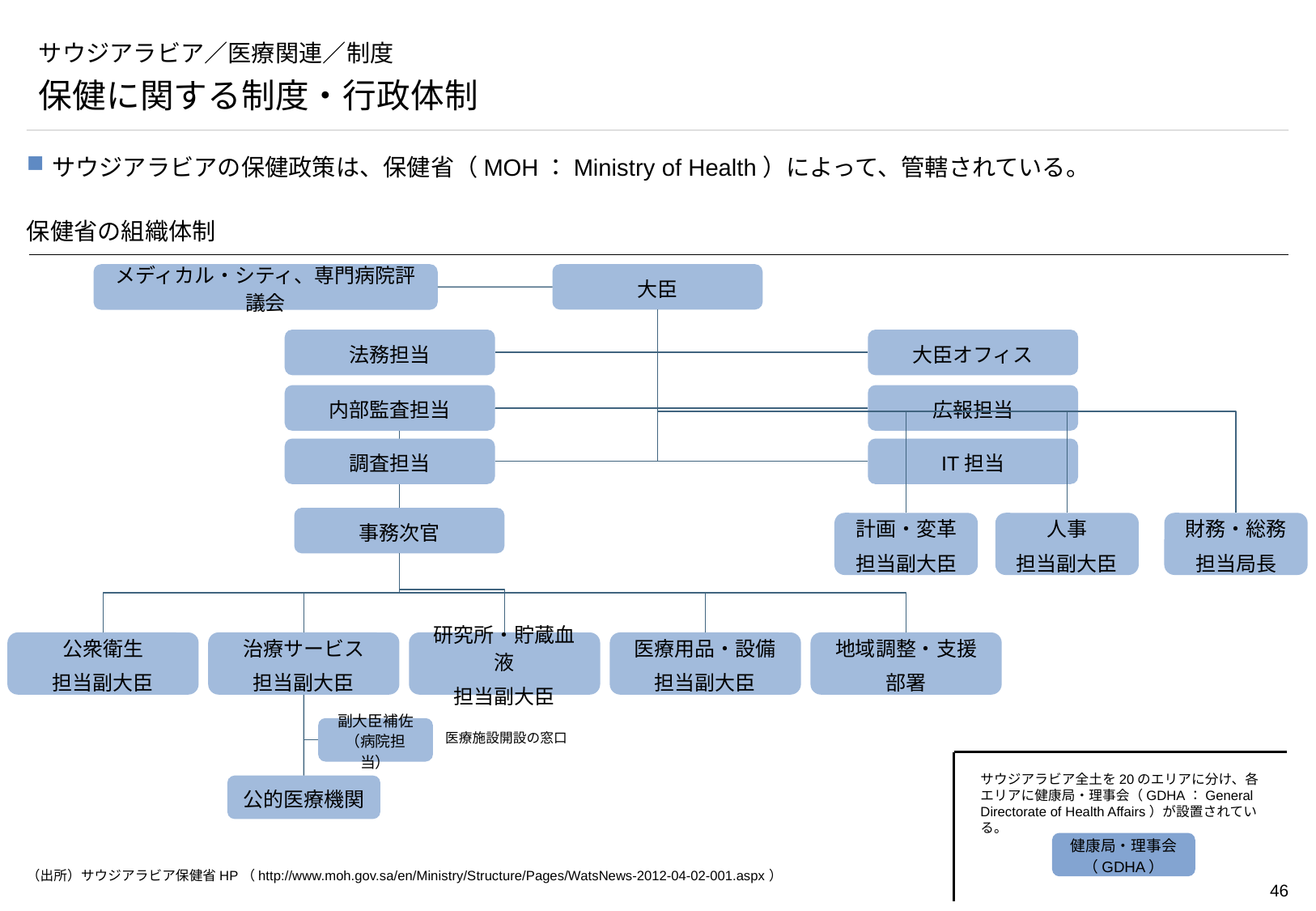

# サウジアラビア／医療関連／制度
保健に関する制度・行政体制
サウジアラビアの保健政策は、保健省（MOH：Ministry of Health）によって、管轄されている。
保健省の組織体制
メディカル・シティ、専門病院評議会
大臣
法務担当
大臣オフィス
内部監査担当
広報担当
調査担当
IT担当
事務次官
計画・変革
担当副大臣
人事
担当副大臣
財務・総務
担当局長
公衆衛生
担当副大臣
治療サービス
担当副大臣
研究所・貯蔵血液
担当副大臣
医療用品・設備
担当副大臣
地域調整・支援
部署
副大臣補佐（病院担当）
医療施設開設の窓口
サウジアラビア全土を20のエリアに分け、各エリアに健康局・理事会（GDHA：General Directorate of Health Affairs）が設置されている。
公的医療機関
健康局・理事会（GDHA）
（出所）サウジアラビア保健省HP（http://www.moh.gov.sa/en/Ministry/Structure/Pages/WatsNews-2012-04-02-001.aspx）